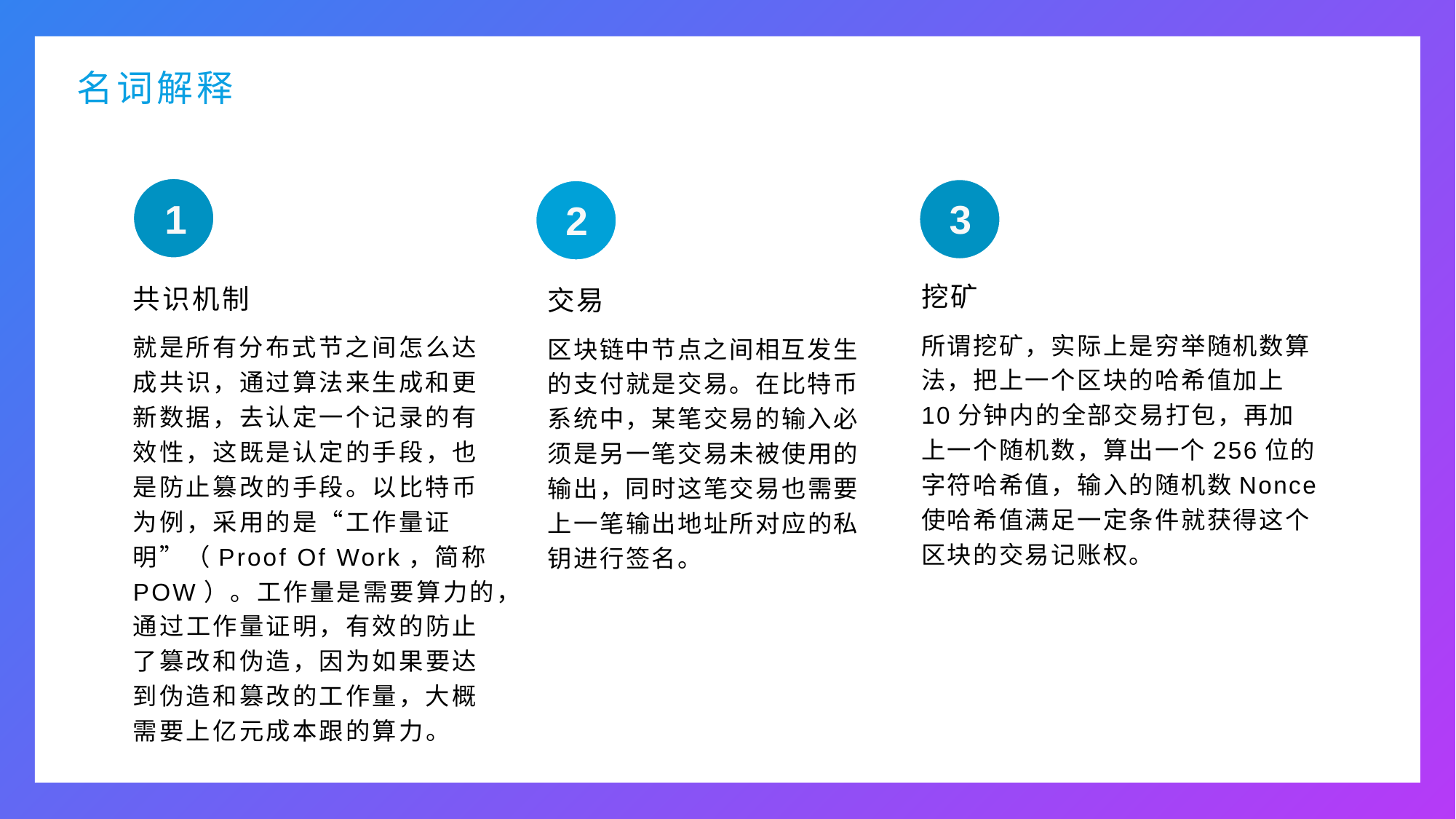

名词解释

1

3

2
挖矿
所谓挖矿，实际上是穷举随机数算法，把上一个区块的哈希值加上10分钟内的全部交易打包，再加上一个随机数，算出一个256位的字符哈希值，输入的随机数Nonce使哈希值满足一定条件就获得这个区块的交易记账权。
交易
区块链中节点之间相互发生的支付就是交易。在比特币系统中，某笔交易的输入必须是另一笔交易未被使用的输出，同时这笔交易也需要上一笔输出地址所对应的私钥进行签名。
共识机制
就是所有分布式节之间怎么达成共识，通过算法来生成和更新数据，去认定一个记录的有效性，这既是认定的手段，也是防止篡改的手段。以比特币为例，采用的是“工作量证明”（Proof Of Work，简称POW）。工作量是需要算力的，通过工作量证明，有效的防止了篡改和伪造，因为如果要达到伪造和篡改的工作量，大概需要上亿元成本跟的算力。